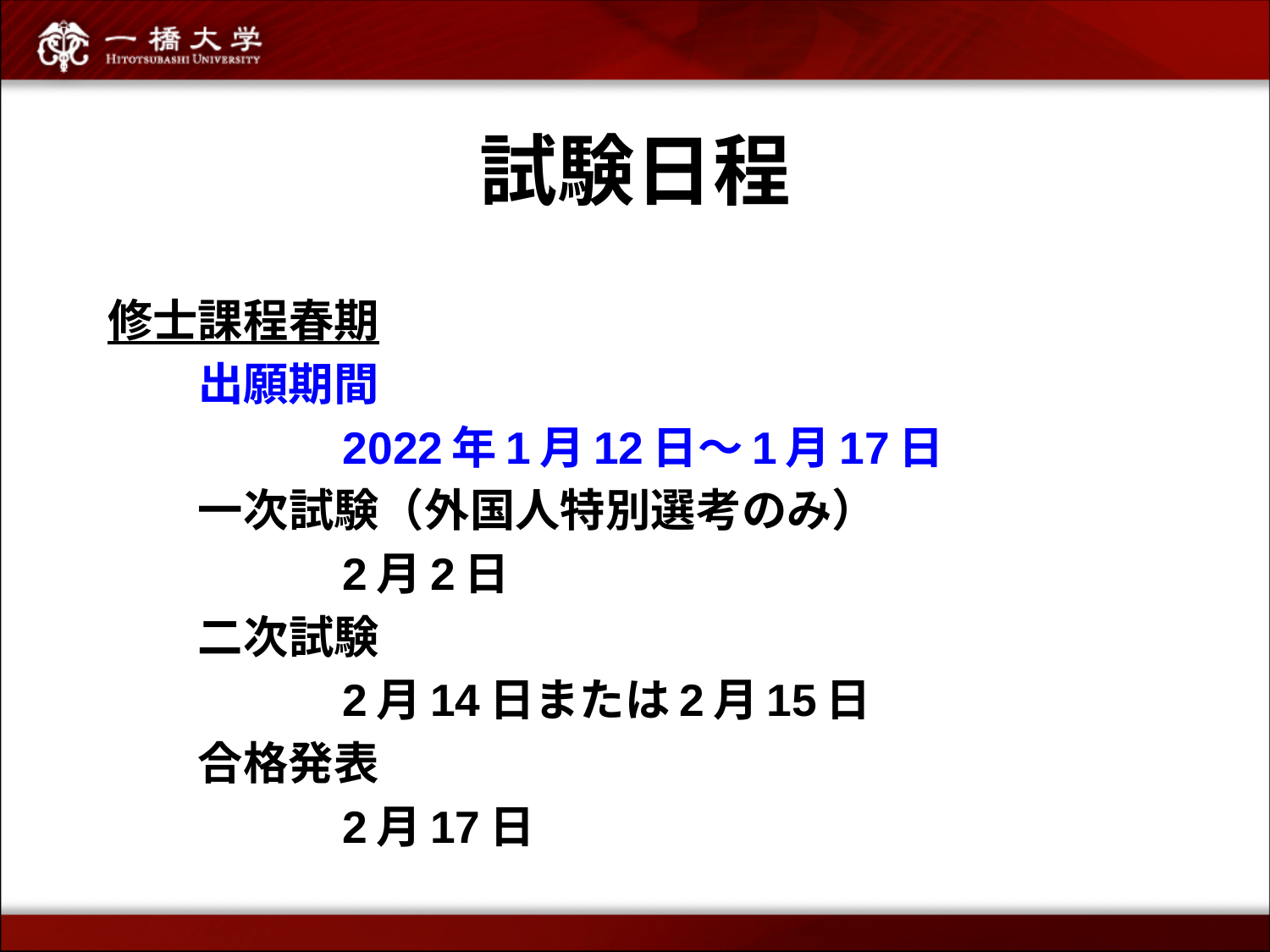

# 試験日程
修士課程春期
　　出願期間
　　　　　2022年1月12日～1月17日
　　一次試験（外国人特別選考のみ）
　　　　　2月2日
　　二次試験
　　　　　2月14日または2月15日
　　合格発表
　　　　　2月17日